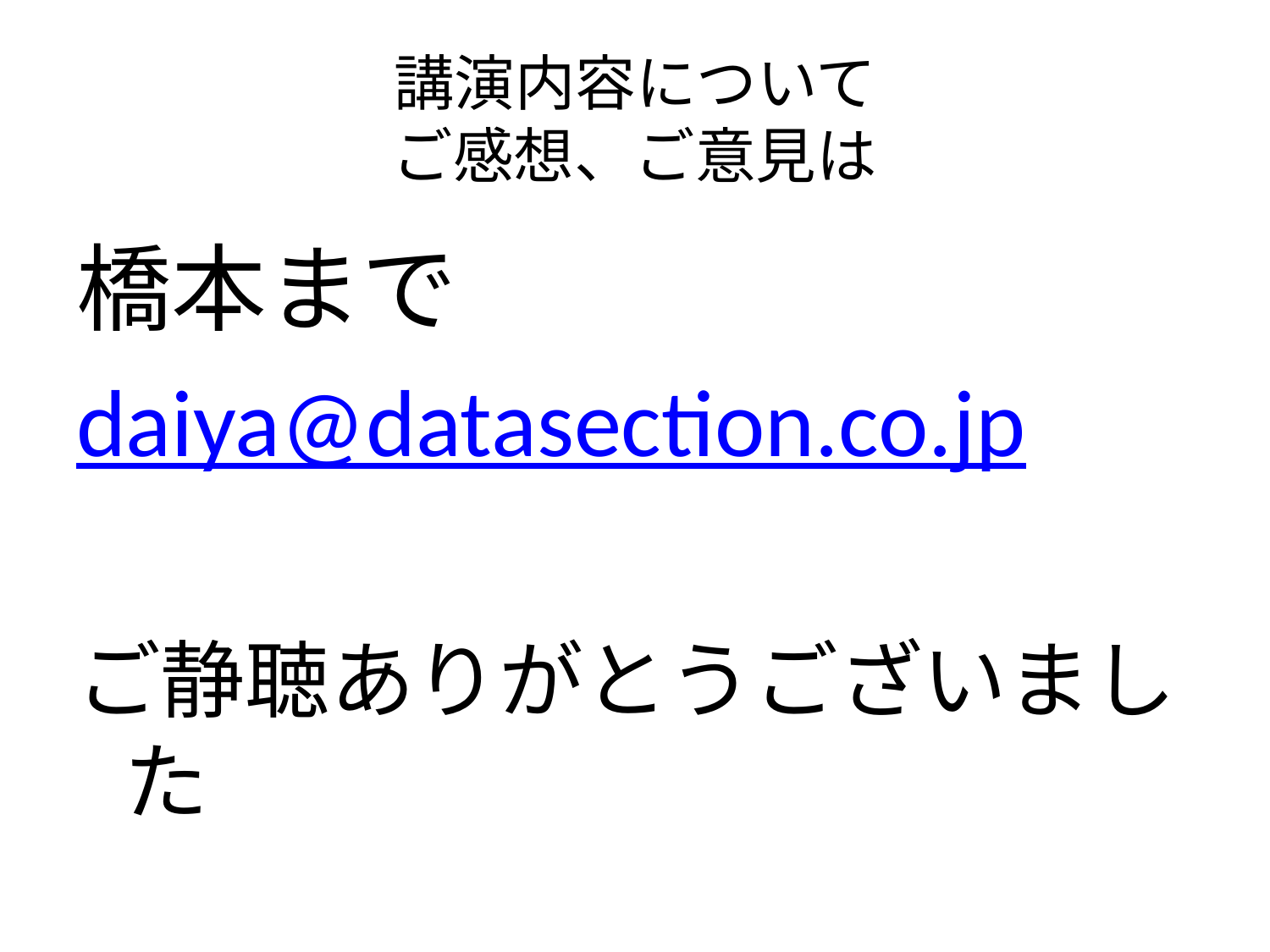

# 講演内容について ご感想、ご意見は
橋本まで
daiya@datasection.co.jp

ご静聴ありがとうございました